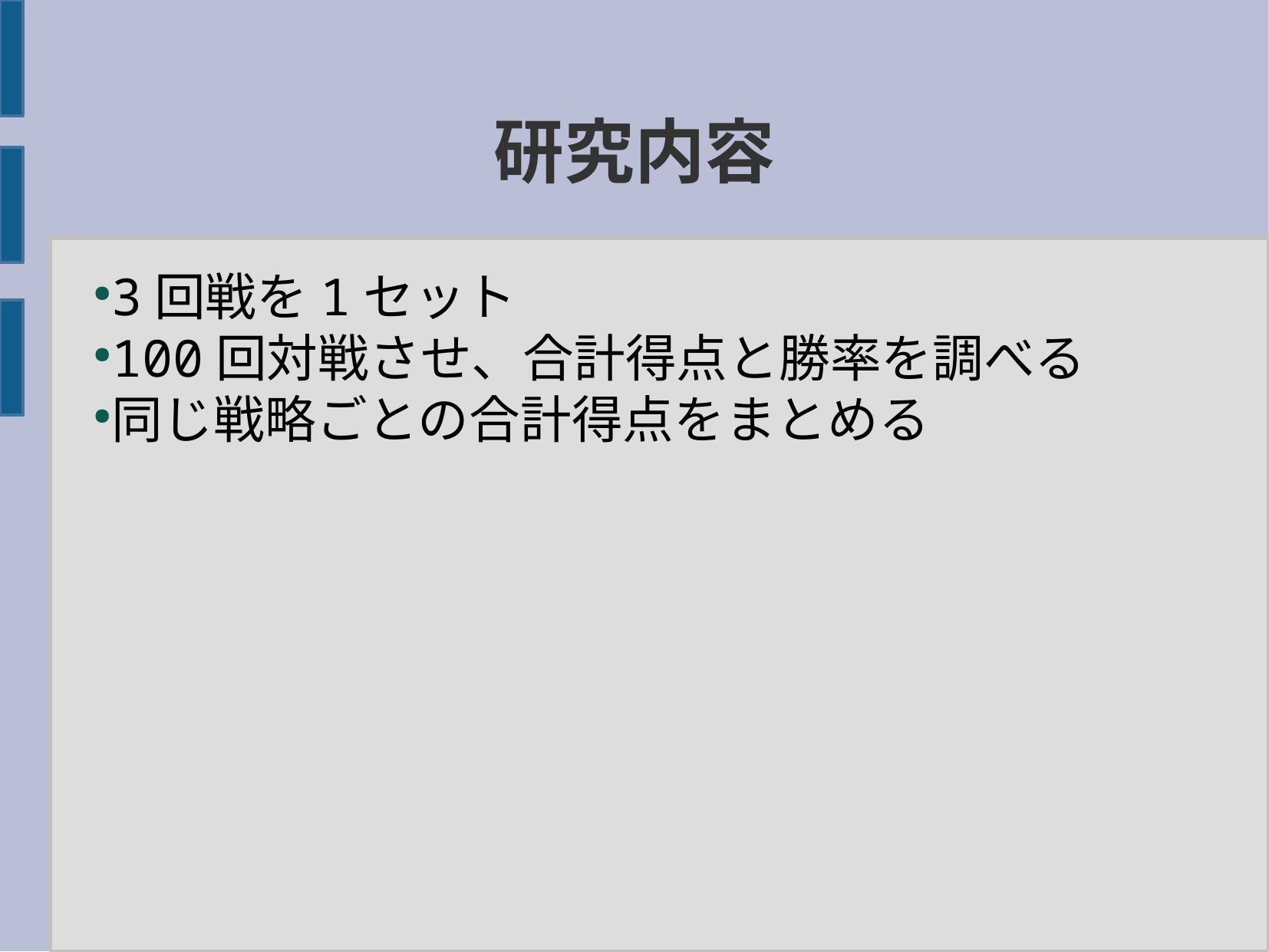

研究内容
3回戦を1セット
100回対戦させ、合計得点と勝率を調べる
同じ戦略ごとの合計得点をまとめる